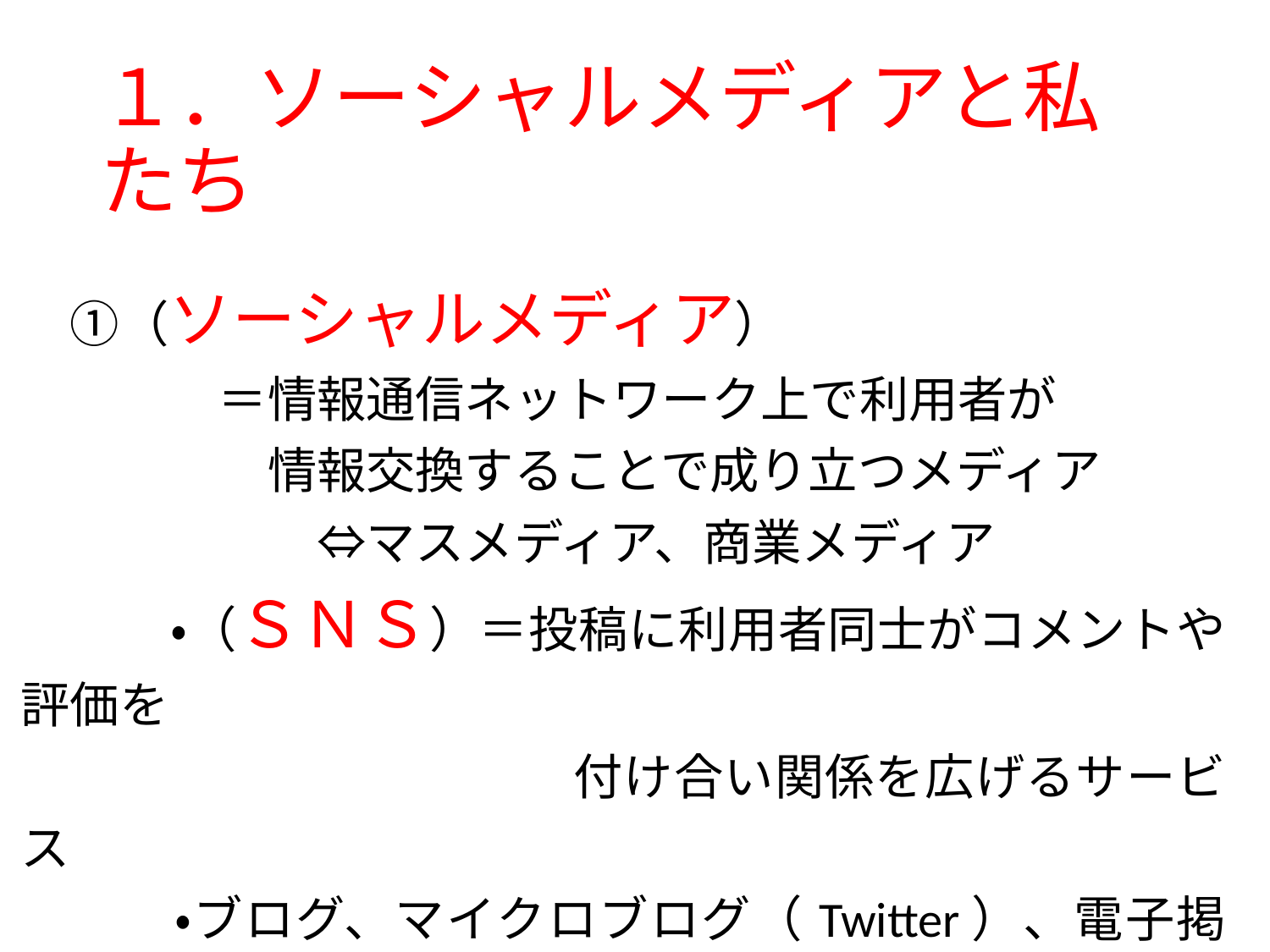

# １．ソーシャルメディアと私たち
| ①（ソーシャルメディア） 　　　　＝情報通信ネットワーク上で利用者が 　　　　　情報交換することで成り立つメディア 　　　　　　⇔マスメディア、商業メディア |
| --- |
| ・（ＳＮＳ）＝投稿に利用者同士がコメントや評価を 　　　　　　　　　　　付け合い関係を広げるサービス |
| ・ブログ、マイクロブログ（Twitter）、電子掲示板 　　　メッセージ交換（LINE）、動画共有サイト（Youtube）など |
|  |